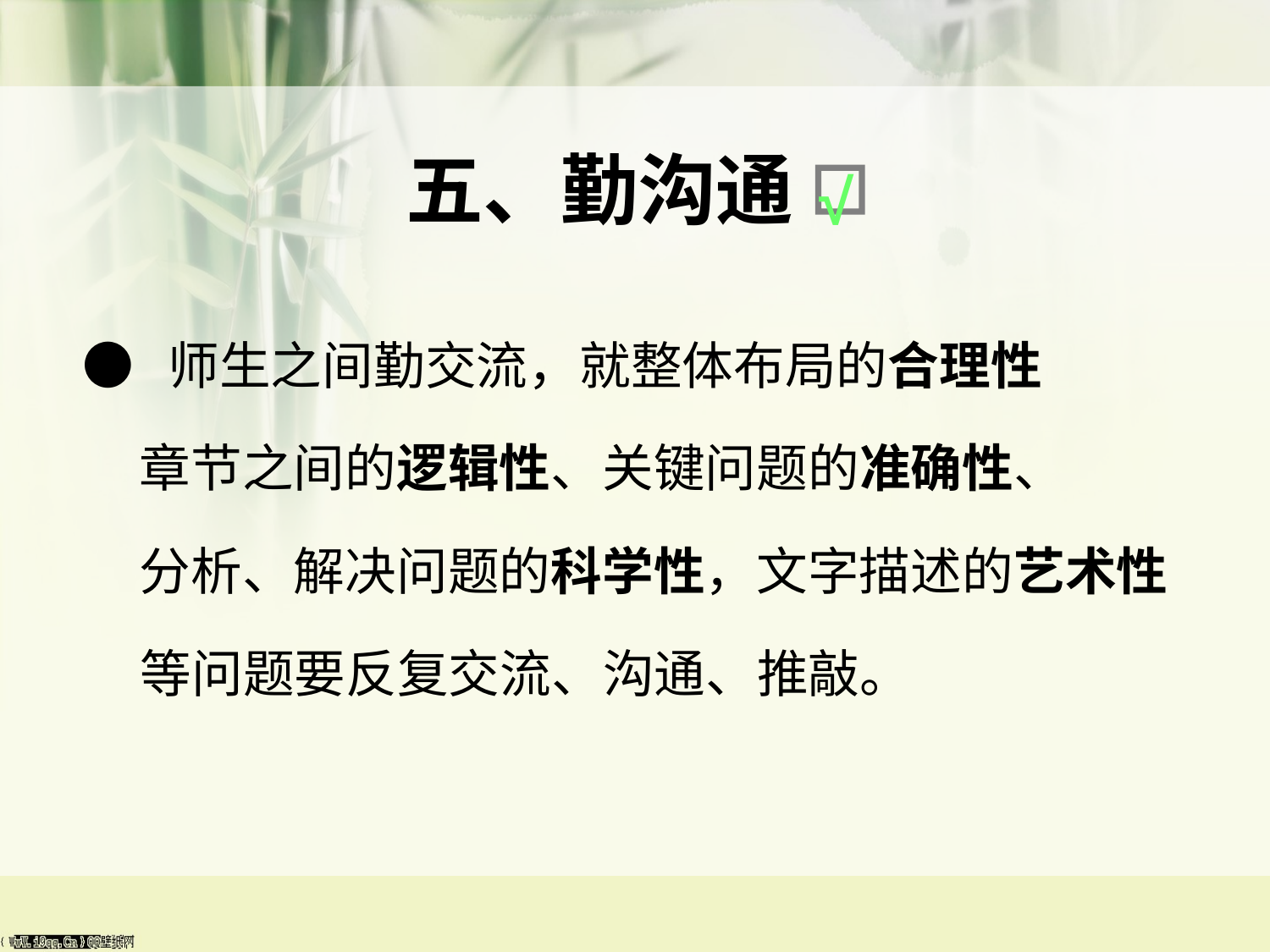

# 五、勤沟通
√

●  师生之间勤交流，就整体布局的合理性
    章节之间的逻辑性、关键问题的准确性、
    分析、解决问题的科学性，文字描述的艺术性
    等问题要反复交流、沟通、推敲。